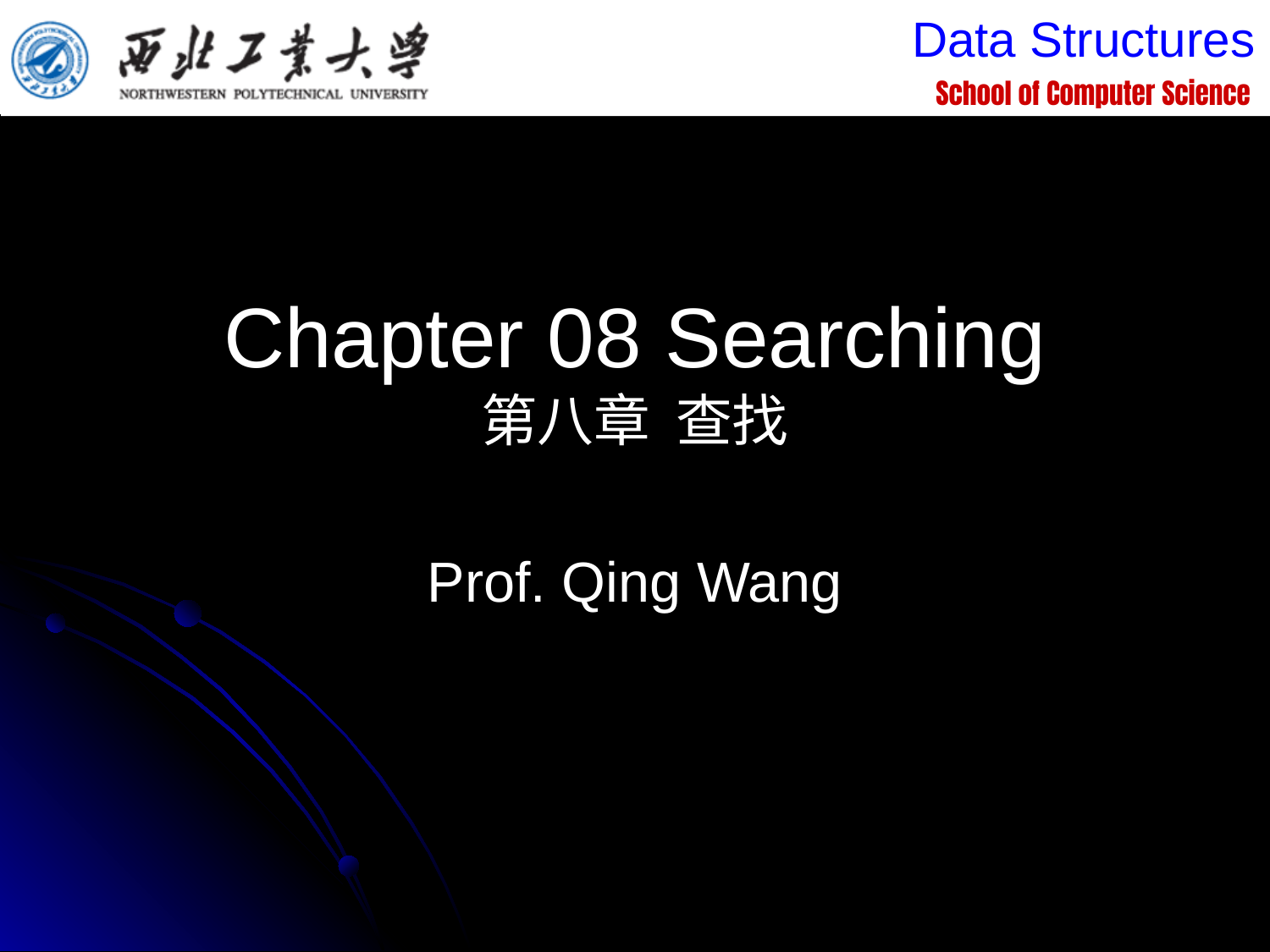

# Chapter 08 Searching 第八章  查找
Prof. Qing Wang